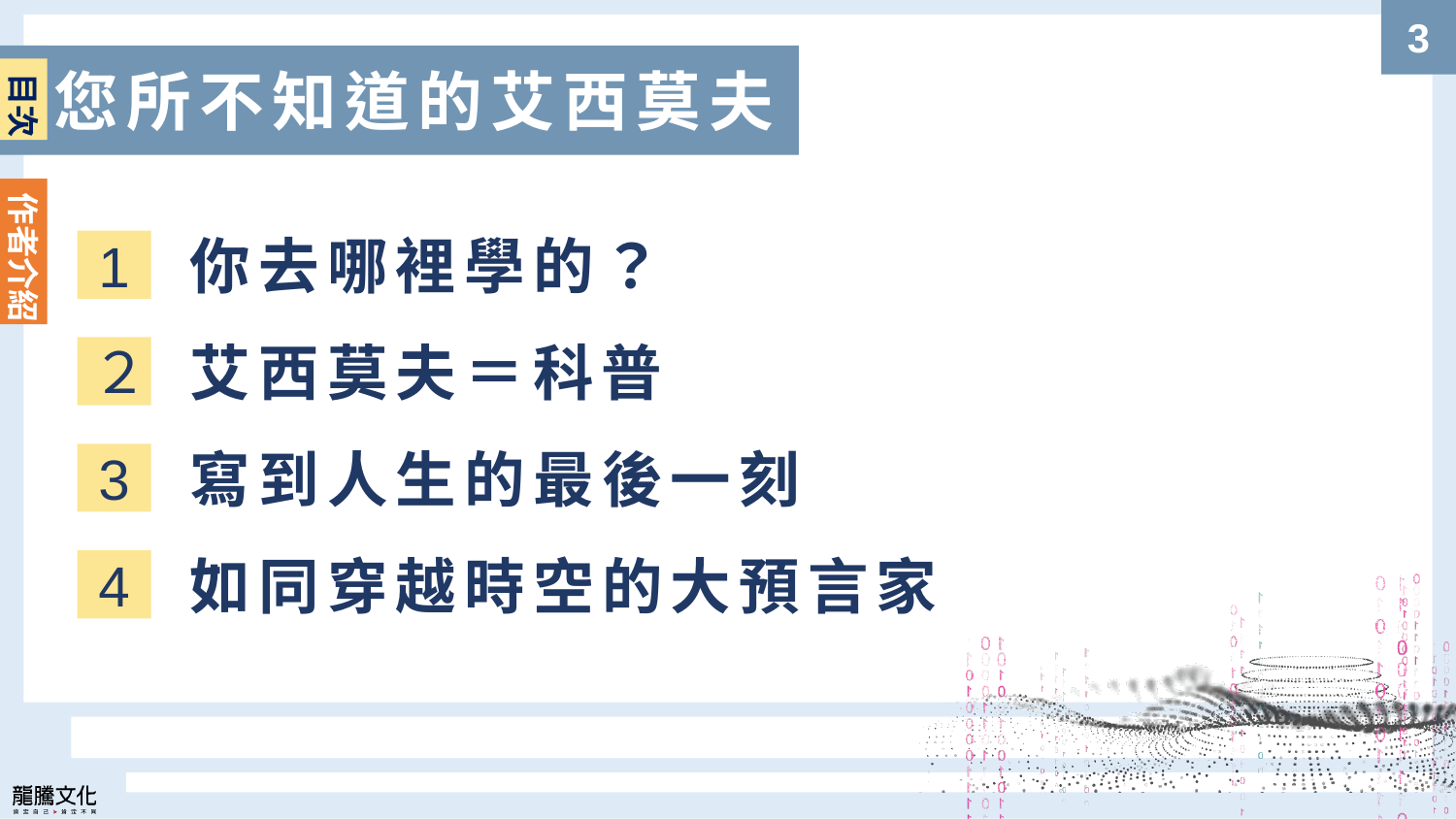

3
目次

您所不知道的艾西莫夫
目次
作者介紹
你去哪裡學的？

1
艾西莫夫＝科普

２
寫到人生的最後一刻

3
如同穿越時空的大預言家

4